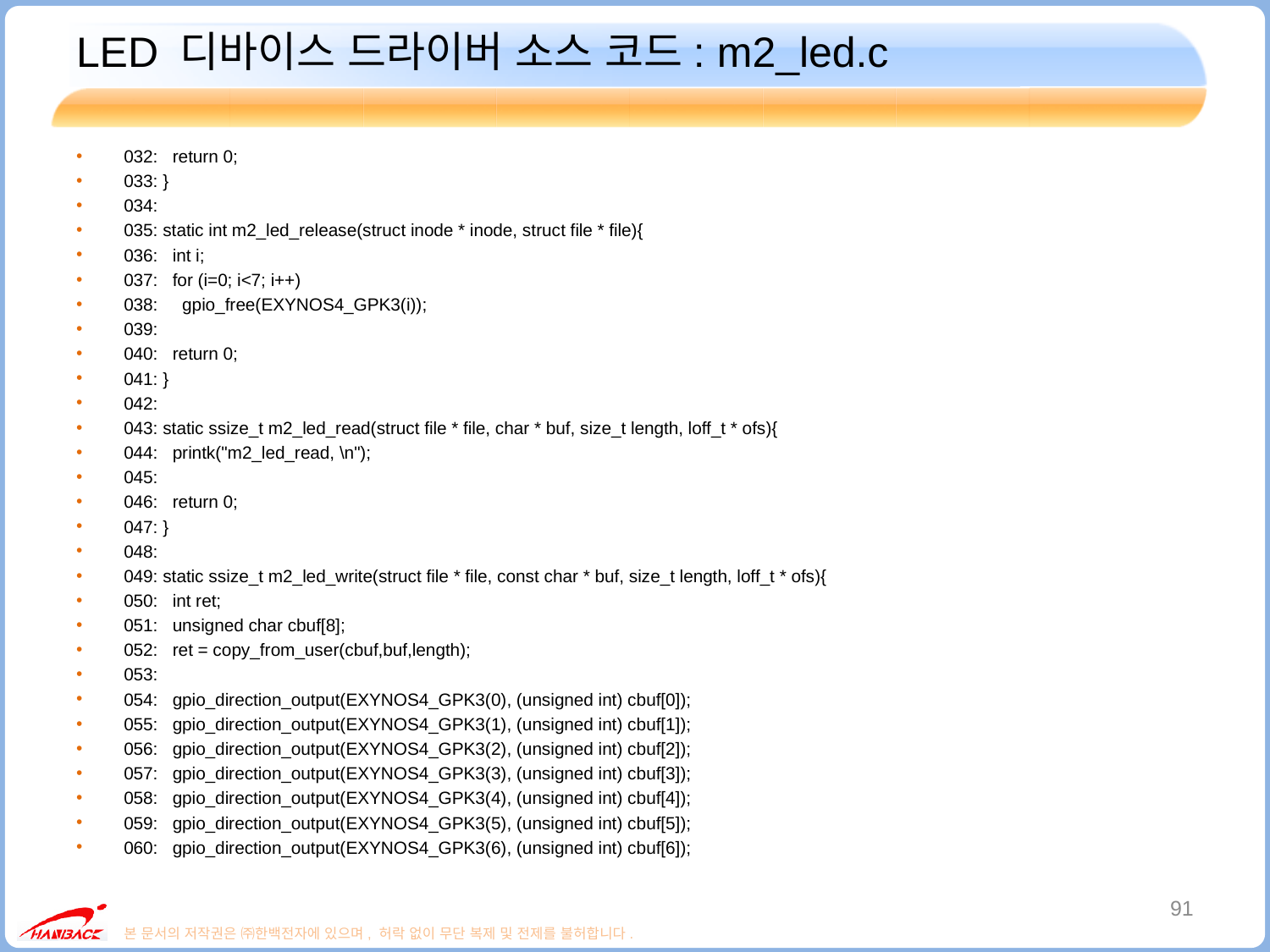

# LED 디바이스 드라이버 소스 코드: m2_led.c
032:   return 0;
033: }
034:
035: static int m2_led_release(struct inode * inode, struct file * file){
036:   int i;
037:   for (i=0; i<7; i++)
038:     gpio_free(EXYNOS4_GPK3(i));
039:
040:   return 0;
041: }
042:
043: static ssize_t m2_led_read(struct file * file, char * buf, size_t length, loff_t * ofs){
044:   printk("m2_led_read, \n");
045:
046:   return 0;
047: }
048:
049: static ssize_t m2_led_write(struct file * file, const char * buf, size_t length, loff_t * ofs){
050:   int ret;
051:   unsigned char cbuf[8];
052:   ret = copy_from_user(cbuf,buf,length);
053:
054:   gpio_direction_output(EXYNOS4_GPK3(0), (unsigned int) cbuf[0]);
055:   gpio_direction_output(EXYNOS4_GPK3(1), (unsigned int) cbuf[1]);
056:   gpio_direction_output(EXYNOS4_GPK3(2), (unsigned int) cbuf[2]);
057:   gpio_direction_output(EXYNOS4_GPK3(3), (unsigned int) cbuf[3]);
058:   gpio_direction_output(EXYNOS4_GPK3(4), (unsigned int) cbuf[4]);
059:   gpio_direction_output(EXYNOS4_GPK3(5), (unsigned int) cbuf[5]);
060:   gpio_direction_output(EXYNOS4_GPK3(6), (unsigned int) cbuf[6]);
91